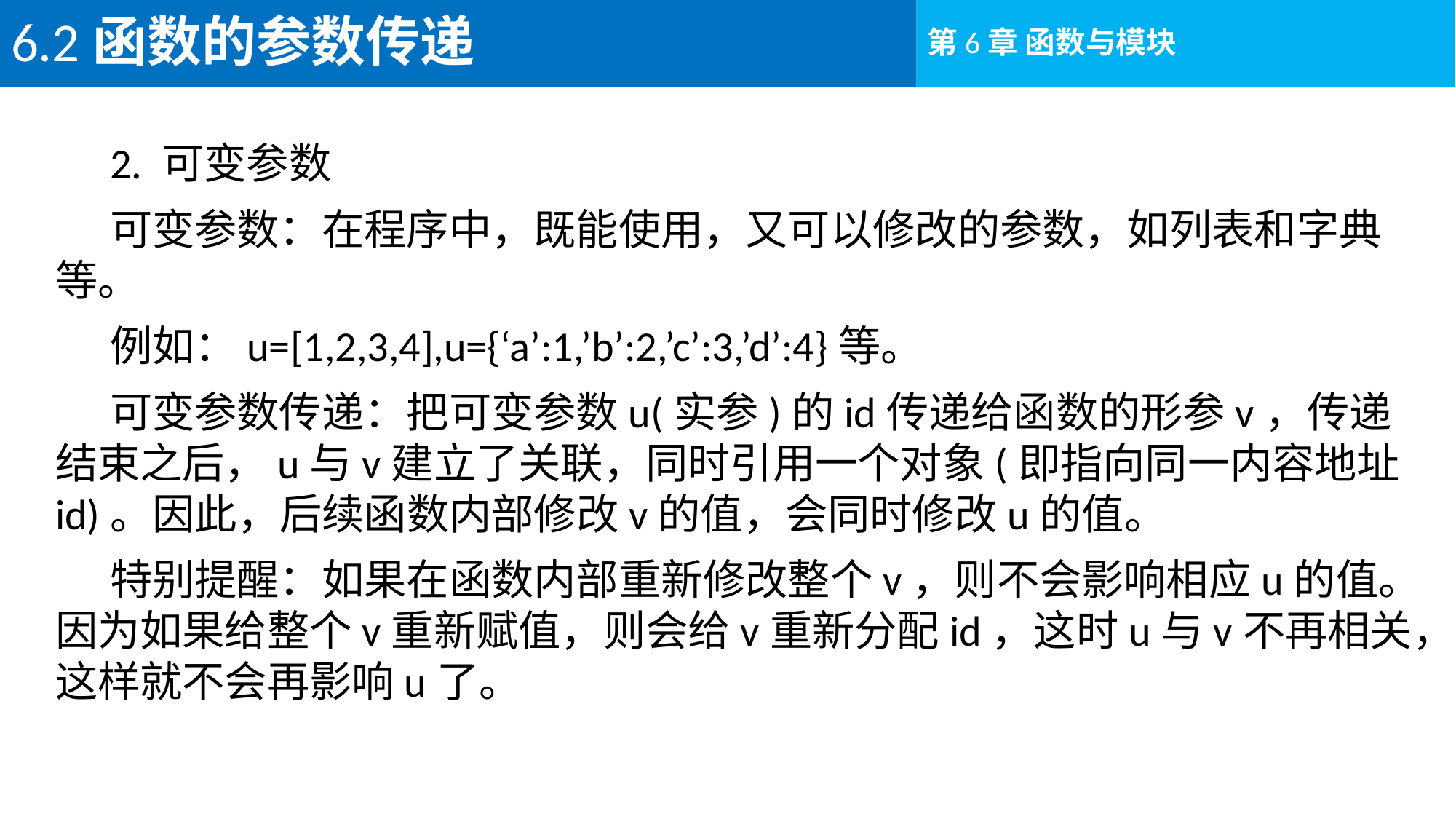

# 6.2函数的参数传递
2. 可变参数
可变参数：在程序中，既能使用，又可以修改的参数，如列表和字典等。
例如：u=[1,2,3,4],u={‘a’:1,’b’:2,’c’:3,’d’:4}等。
可变参数传递：把可变参数u(实参)的id传递给函数的形参v，传递结束之后，u与v建立了关联，同时引用一个对象(即指向同一内容地址id)。因此，后续函数内部修改v的值，会同时修改u的值。
特别提醒：如果在函数内部重新修改整个v，则不会影响相应u的值。因为如果给整个v重新赋值，则会给v重新分配id，这时u与v不再相关，这样就不会再影响u了。